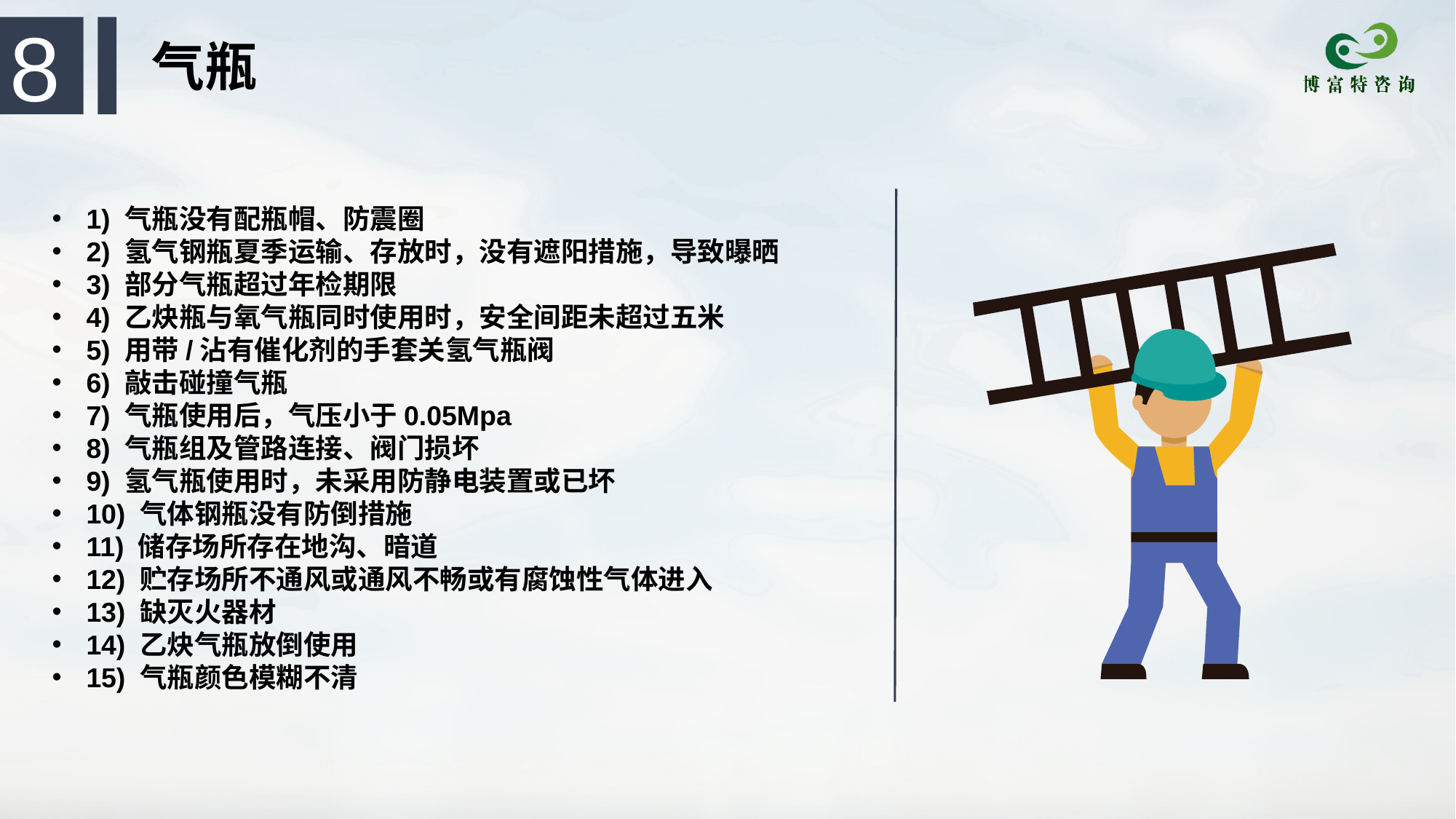

8

 气瓶
1) 气瓶没有配瓶帽、防震圈
2) 氢气钢瓶夏季运输、存放时，没有遮阳措施，导致曝晒
3) 部分气瓶超过年检期限
4) 乙炔瓶与氧气瓶同时使用时，安全间距未超过五米
5) 用带/沾有催化剂的手套关氢气瓶阀
6) 敲击碰撞气瓶
7) 气瓶使用后，气压小于0.05Mpa
8) 气瓶组及管路连接、阀门损坏
9) 氢气瓶使用时，未采用防静电装置或已坏
10) 气体钢瓶没有防倒措施
11) 储存场所存在地沟、暗道
12) 贮存场所不通风或通风不畅或有腐蚀性气体进入
13) 缺灭火器材
14) 乙炔气瓶放倒使用
15) 气瓶颜色模糊不清